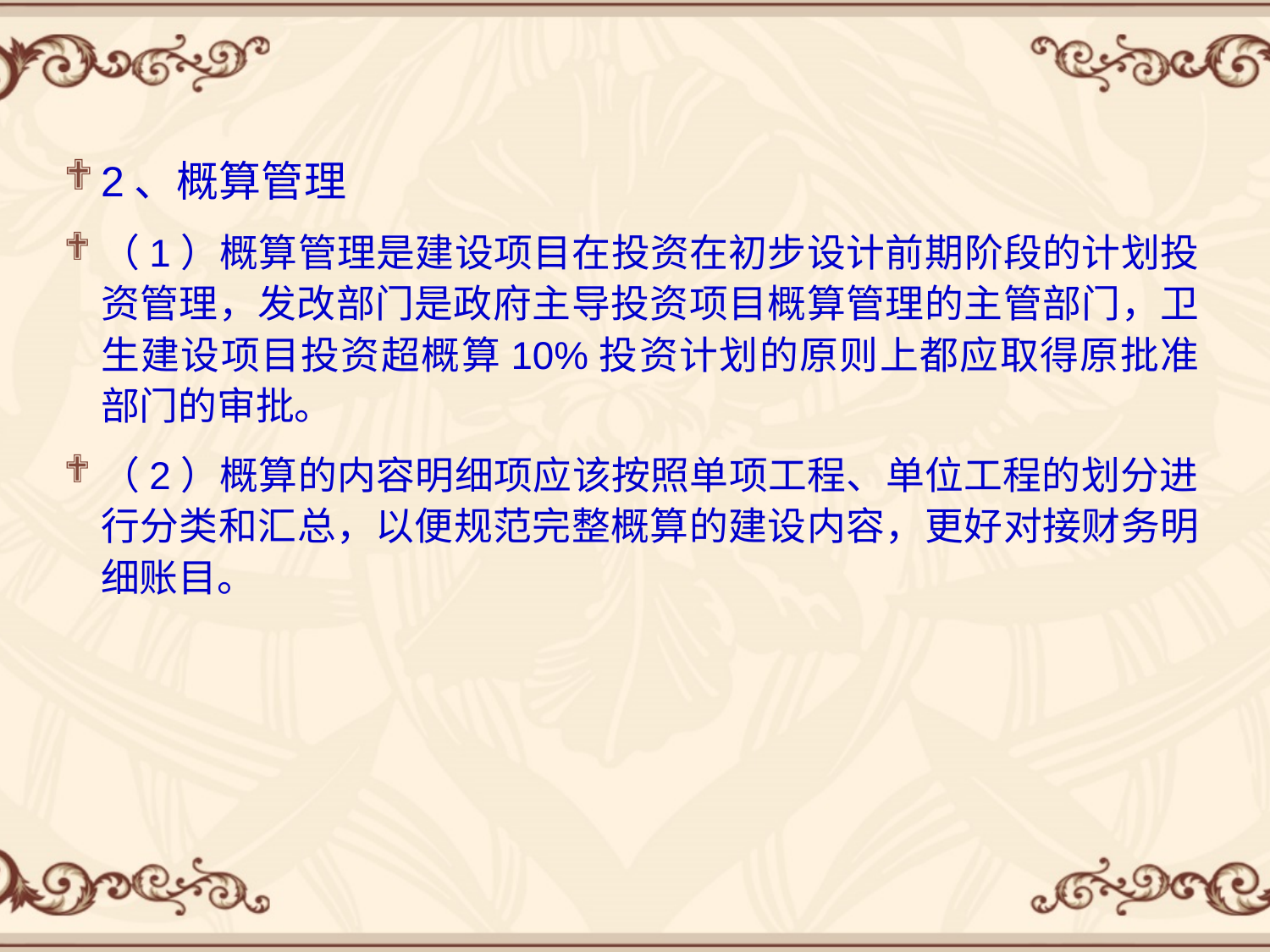

2、概算管理
（1）概算管理是建设项目在投资在初步设计前期阶段的计划投资管理，发改部门是政府主导投资项目概算管理的主管部门，卫生建设项目投资超概算10%投资计划的原则上都应取得原批准部门的审批。
（2）概算的内容明细项应该按照单项工程、单位工程的划分进行分类和汇总，以便规范完整概算的建设内容，更好对接财务明细账目。